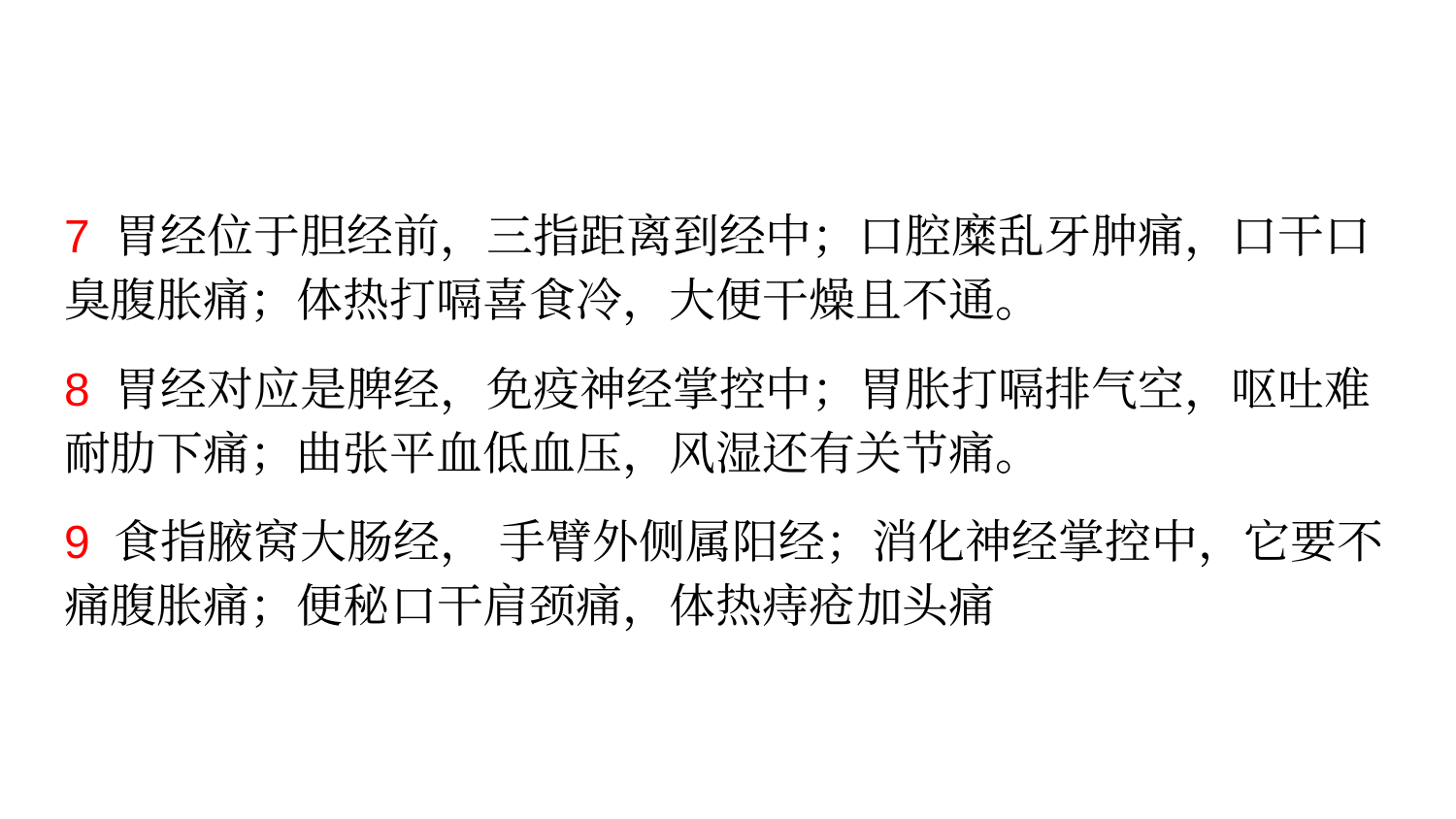

#
7 胃经位于胆经前，三指距离到经中；口腔糜乱牙肿痛，口干口臭腹胀痛；体热打嗝喜食冷，大便干燥且不通。
8 胃经对应是脾经，免疫神经掌控中；胃胀打嗝排气空，呕吐难耐肋下痛；曲张平血低血压，风湿还有关节痛。
9 食指腋窝大肠经， 手臂外侧属阳经；消化神经掌控中，它要不痛腹胀痛；便秘口干肩颈痛，体热痔疮加头痛